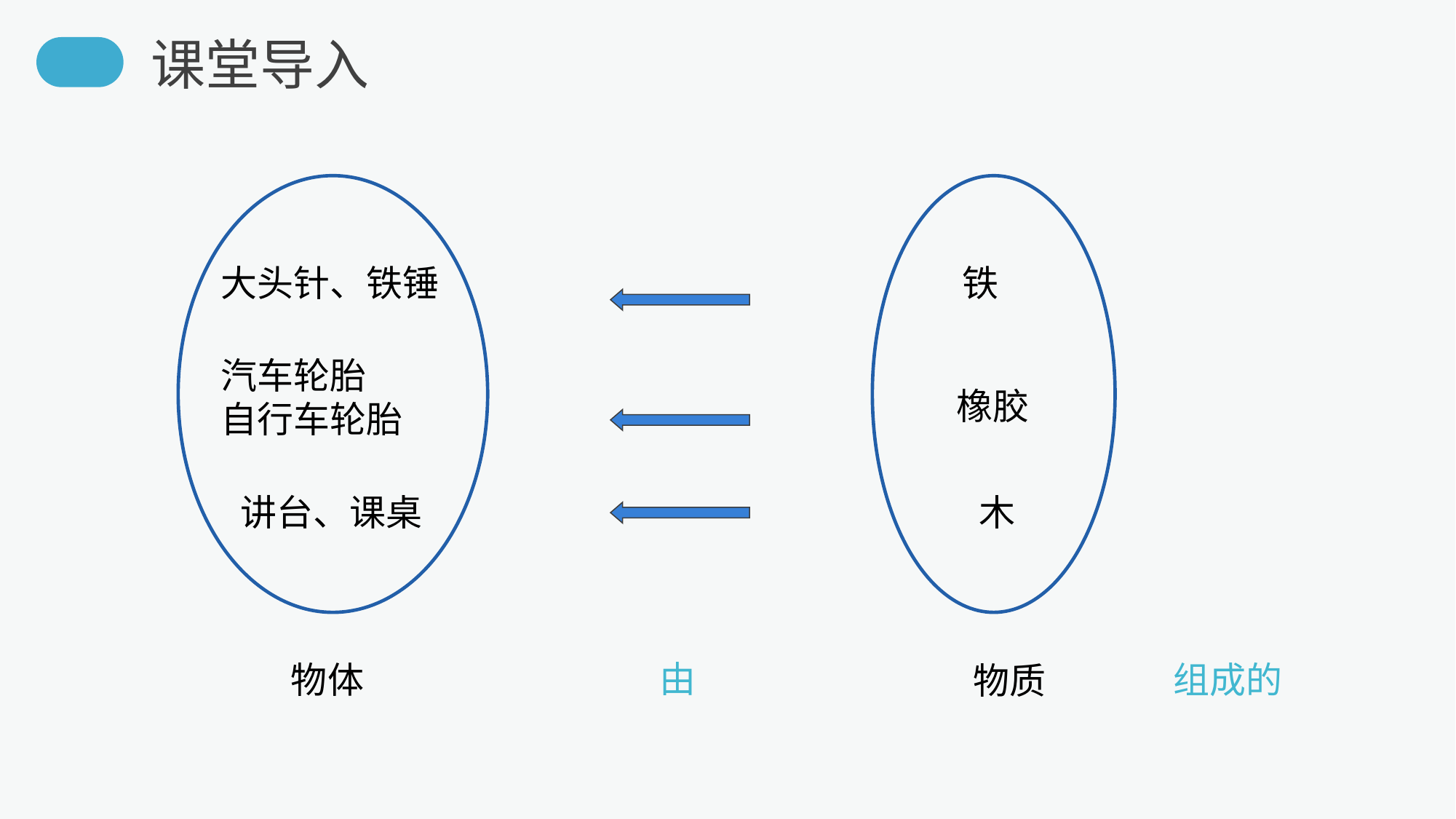

课堂导入

铁
大头针、铁锤

汽车轮胎
自行车轮胎
橡胶

木
讲台、课桌

由
物体
组成的
物质